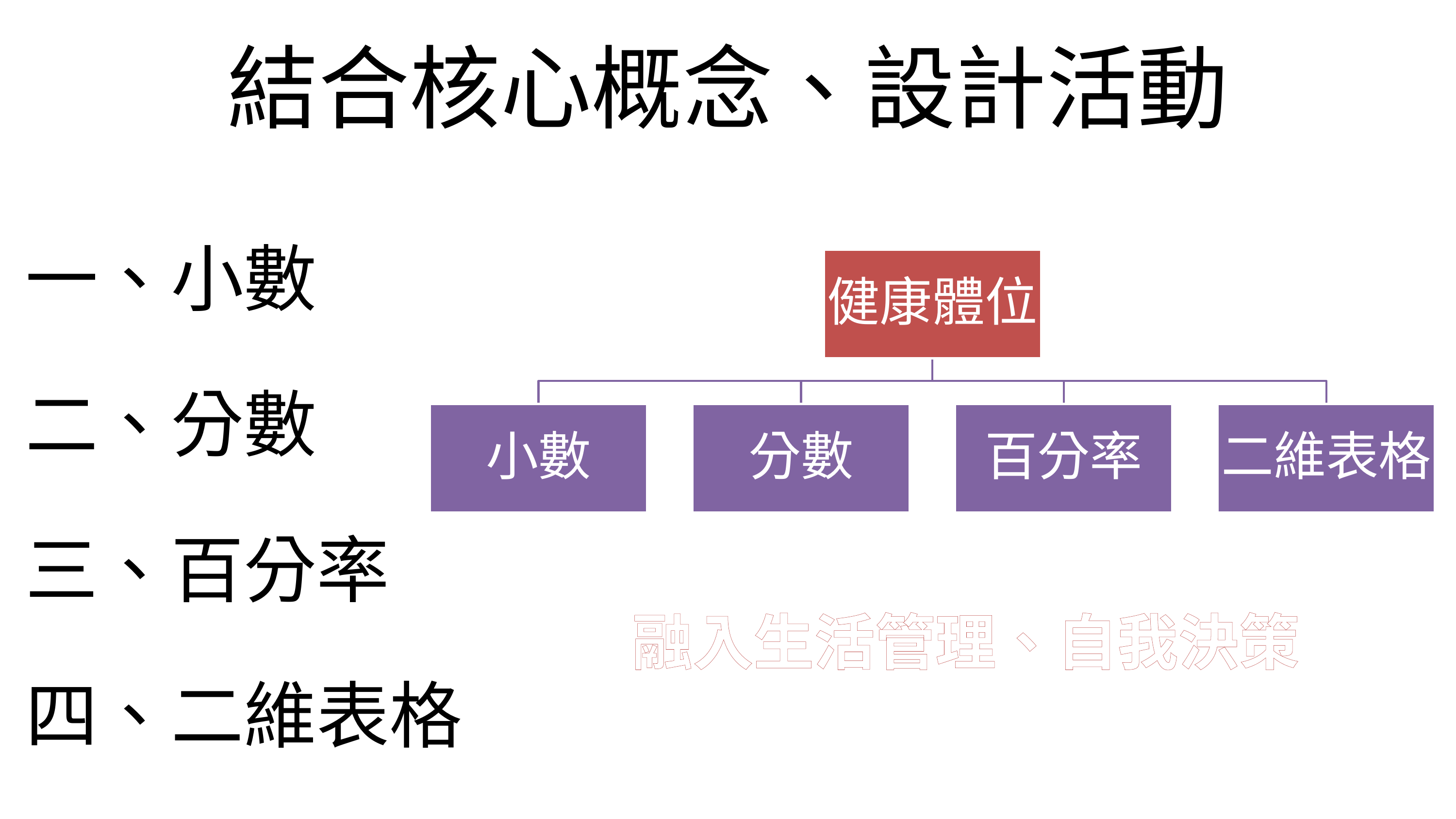

# 結合核心概念、設計活動
健康體位
小數
分數
百分率
二維表格
一、小數
二、分數
三、百分率
四、二維表格
融入生活管理、自我決策